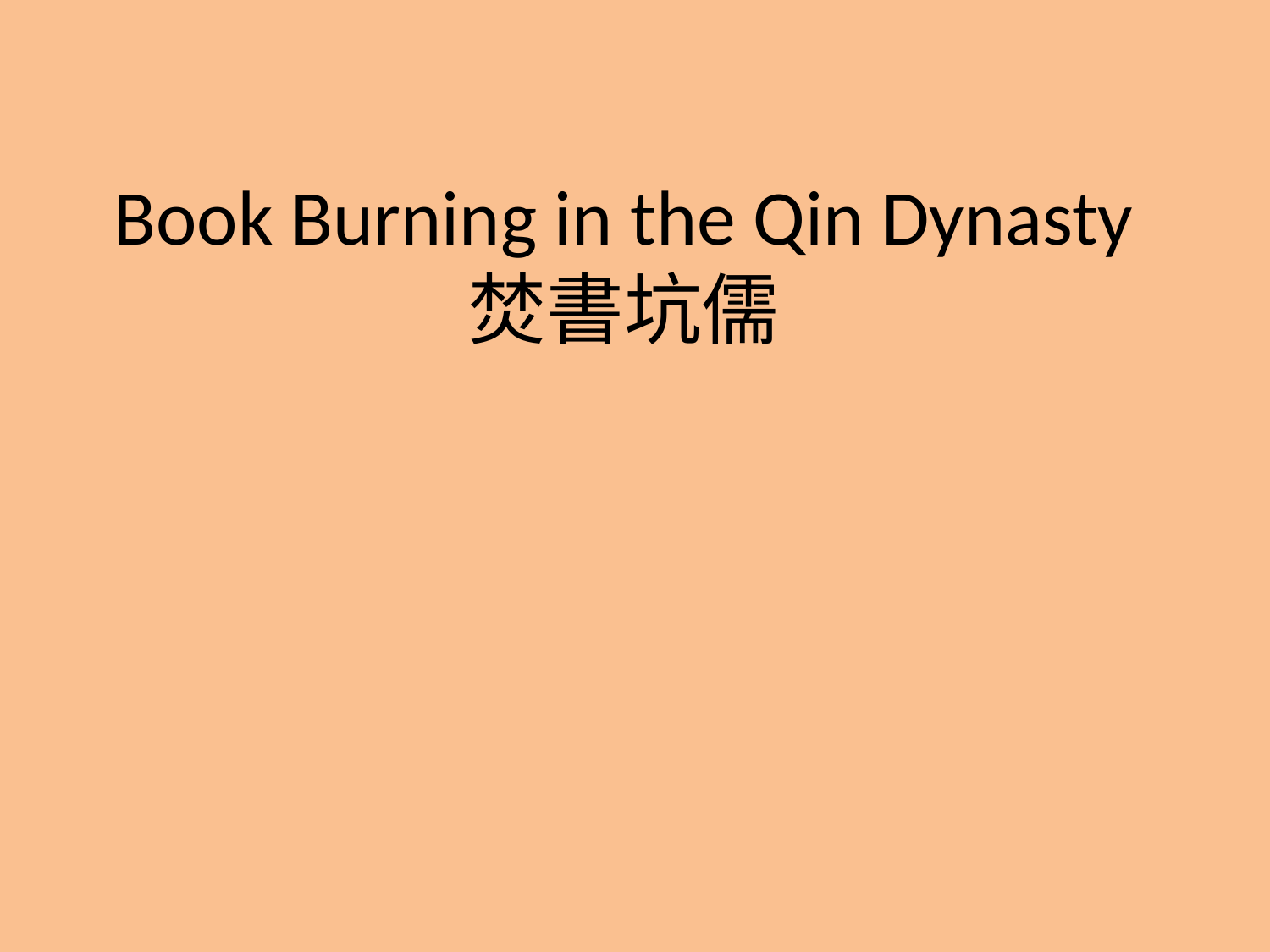

# Book Burning in the Qin Dynasty 焚書坑儒